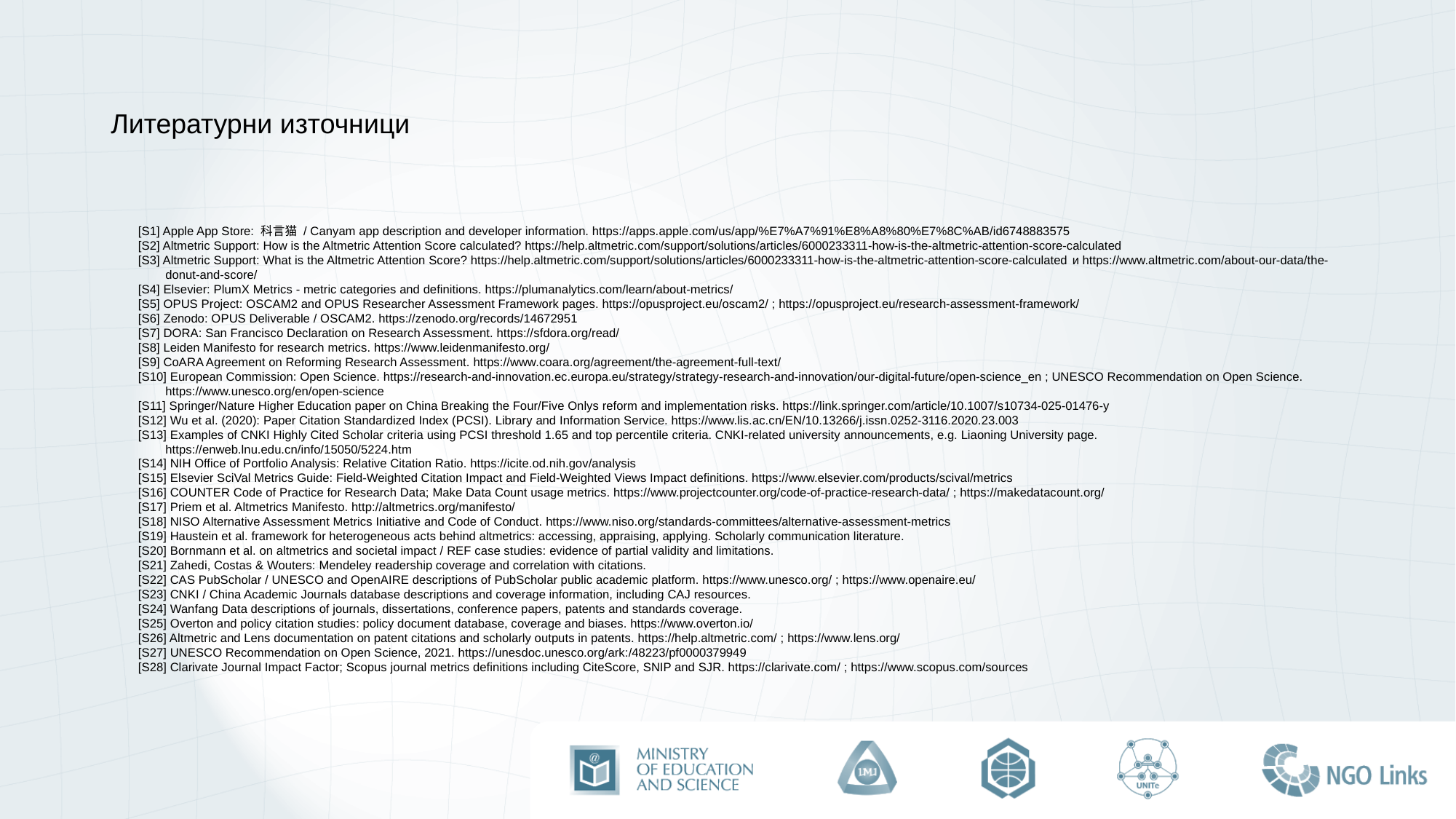

# Литературни източници
[S1] Apple App Store: 科言猫 / Canyam app description and developer information. https://apps.apple.com/us/app/%E7%A7%91%E8%A8%80%E7%8C%AB/id6748883575
[S2] Altmetric Support: How is the Altmetric Attention Score calculated? https://help.altmetric.com/support/solutions/articles/6000233311-how-is-the-altmetric-attention-score-calculated
[S3] Altmetric Support: What is the Altmetric Attention Score? https://help.altmetric.com/support/solutions/articles/6000233311-how-is-the-altmetric-attention-score-calculated и https://www.altmetric.com/about-our-data/the-donut-and-score/
[S4] Elsevier: PlumX Metrics - metric categories and definitions. https://plumanalytics.com/learn/about-metrics/
[S5] OPUS Project: OSCAM2 and OPUS Researcher Assessment Framework pages. https://opusproject.eu/oscam2/ ; https://opusproject.eu/research-assessment-framework/
[S6] Zenodo: OPUS Deliverable / OSCAM2. https://zenodo.org/records/14672951
[S7] DORA: San Francisco Declaration on Research Assessment. https://sfdora.org/read/
[S8] Leiden Manifesto for research metrics. https://www.leidenmanifesto.org/
[S9] CoARA Agreement on Reforming Research Assessment. https://www.coara.org/agreement/the-agreement-full-text/
[S10] European Commission: Open Science. https://research-and-innovation.ec.europa.eu/strategy/strategy-research-and-innovation/our-digital-future/open-science_en ; UNESCO Recommendation on Open Science. https://www.unesco.org/en/open-science
[S11] Springer/Nature Higher Education paper on China Breaking the Four/Five Onlys reform and implementation risks. https://link.springer.com/article/10.1007/s10734-025-01476-y
[S12] Wu et al. (2020): Paper Citation Standardized Index (PCSI). Library and Information Service. https://www.lis.ac.cn/EN/10.13266/j.issn.0252-3116.2020.23.003
[S13] Examples of CNKI Highly Cited Scholar criteria using PCSI threshold 1.65 and top percentile criteria. CNKI-related university announcements, e.g. Liaoning University page. https://enweb.lnu.edu.cn/info/15050/5224.htm
[S14] NIH Office of Portfolio Analysis: Relative Citation Ratio. https://icite.od.nih.gov/analysis
[S15] Elsevier SciVal Metrics Guide: Field-Weighted Citation Impact and Field-Weighted Views Impact definitions. https://www.elsevier.com/products/scival/metrics
[S16] COUNTER Code of Practice for Research Data; Make Data Count usage metrics. https://www.projectcounter.org/code-of-practice-research-data/ ; https://makedatacount.org/
[S17] Priem et al. Altmetrics Manifesto. http://altmetrics.org/manifesto/
[S18] NISO Alternative Assessment Metrics Initiative and Code of Conduct. https://www.niso.org/standards-committees/alternative-assessment-metrics
[S19] Haustein et al. framework for heterogeneous acts behind altmetrics: accessing, appraising, applying. Scholarly communication literature.
[S20] Bornmann et al. on altmetrics and societal impact / REF case studies: evidence of partial validity and limitations.
[S21] Zahedi, Costas & Wouters: Mendeley readership coverage and correlation with citations.
[S22] CAS PubScholar / UNESCO and OpenAIRE descriptions of PubScholar public academic platform. https://www.unesco.org/ ; https://www.openaire.eu/
[S23] CNKI / China Academic Journals database descriptions and coverage information, including CAJ resources.
[S24] Wanfang Data descriptions of journals, dissertations, conference papers, patents and standards coverage.
[S25] Overton and policy citation studies: policy document database, coverage and biases. https://www.overton.io/
[S26] Altmetric and Lens documentation on patent citations and scholarly outputs in patents. https://help.altmetric.com/ ; https://www.lens.org/
[S27] UNESCO Recommendation on Open Science, 2021. https://unesdoc.unesco.org/ark:/48223/pf0000379949
[S28] Clarivate Journal Impact Factor; Scopus journal metrics definitions including CiteScore, SNIP and SJR. https://clarivate.com/ ; https://www.scopus.com/sources